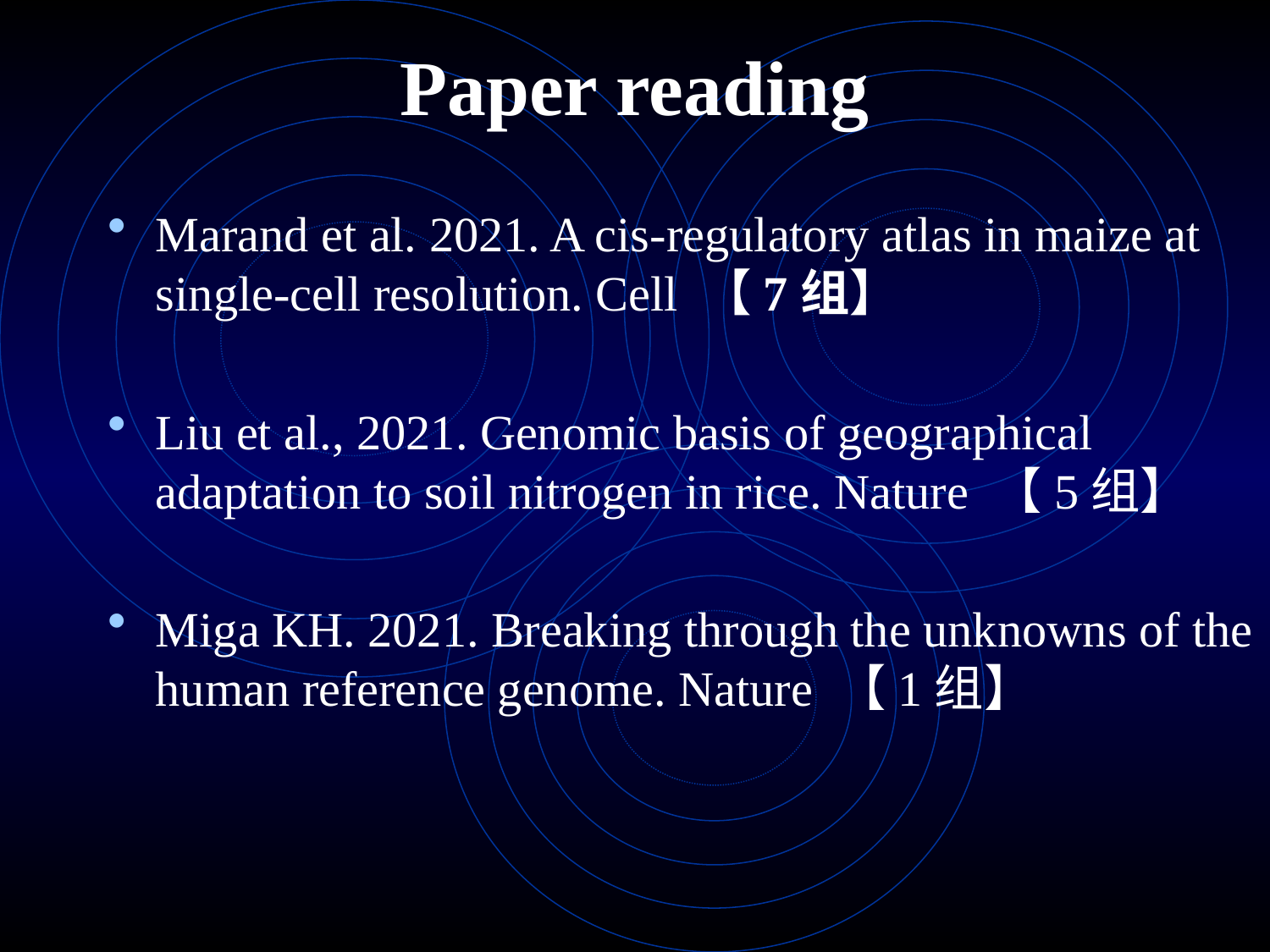

# Paper reading
Marand et al. 2021. A cis-regulatory atlas in maize at single-cell resolution. Cell 【7组】

Liu et al., 2021. Genomic basis of geographical adaptation to soil nitrogen in rice. Nature 【5组】

Miga KH. 2021. Breaking through the unknowns of the human reference genome. Nature 【1组】